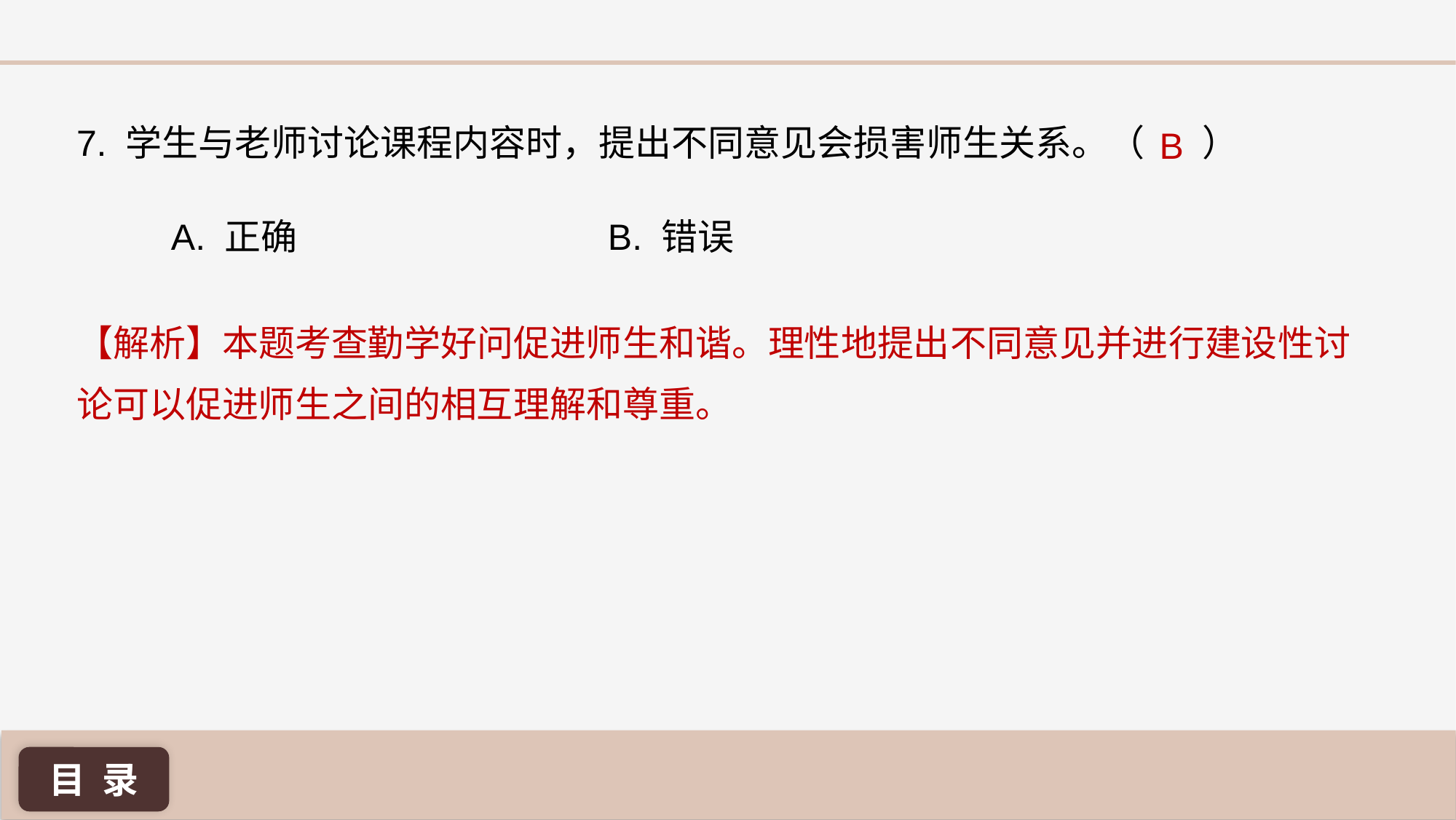

7. 学生与老师讨论课程内容时，提出不同意见会损害师生关系。（       ）
B
A. 正确 			B. 错误
【解析】本题考查勤学好问促进师生和谐。理性地提出不同意见并进行建设性讨论可以促进师生之间的相互理解和尊重。